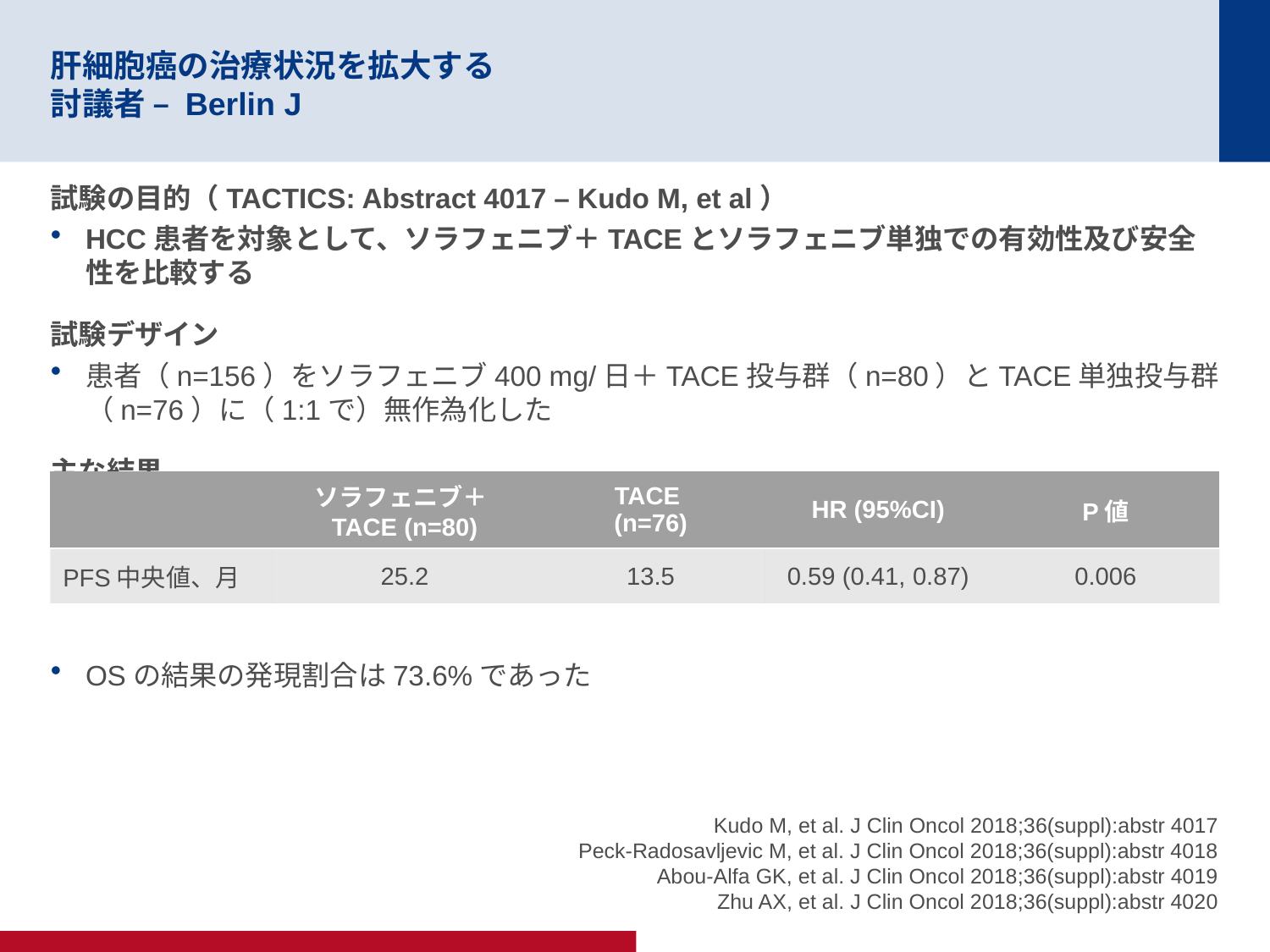

# 肝細胞癌の治療状況を拡大する 討議者 – Berlin J
試験の目的（TACTICS: Abstract 4017 – Kudo M, et al）
HCC患者を対象として、ソラフェニブ＋TACEとソラフェニブ単独での有効性及び安全性を比較する
試験デザイン
患者（n=156）をソラフェニブ400 mg/日＋TACE投与群（n=80）とTACE単独投与群（n=76）に（1:1で）無作為化した
主な結果

OSの結果の発現割合は73.6%であった

|  | ソラフェニブ＋TACE (n=80) | TACE (n=76) | HR (95%CI) | P値 |
| --- | --- | --- | --- | --- |
| PFS中央値、月 | 25.2 | 13.5 | 0.59 (0.41, 0.87) | 0.006 |
Kudo M, et al. J Clin Oncol 2018;36(suppl):abstr 4017
Peck-Radosavljevic M, et al. J Clin Oncol 2018;36(suppl):abstr 4018
Abou-Alfa GK, et al. J Clin Oncol 2018;36(suppl):abstr 4019
Zhu AX, et al. J Clin Oncol 2018;36(suppl):abstr 4020